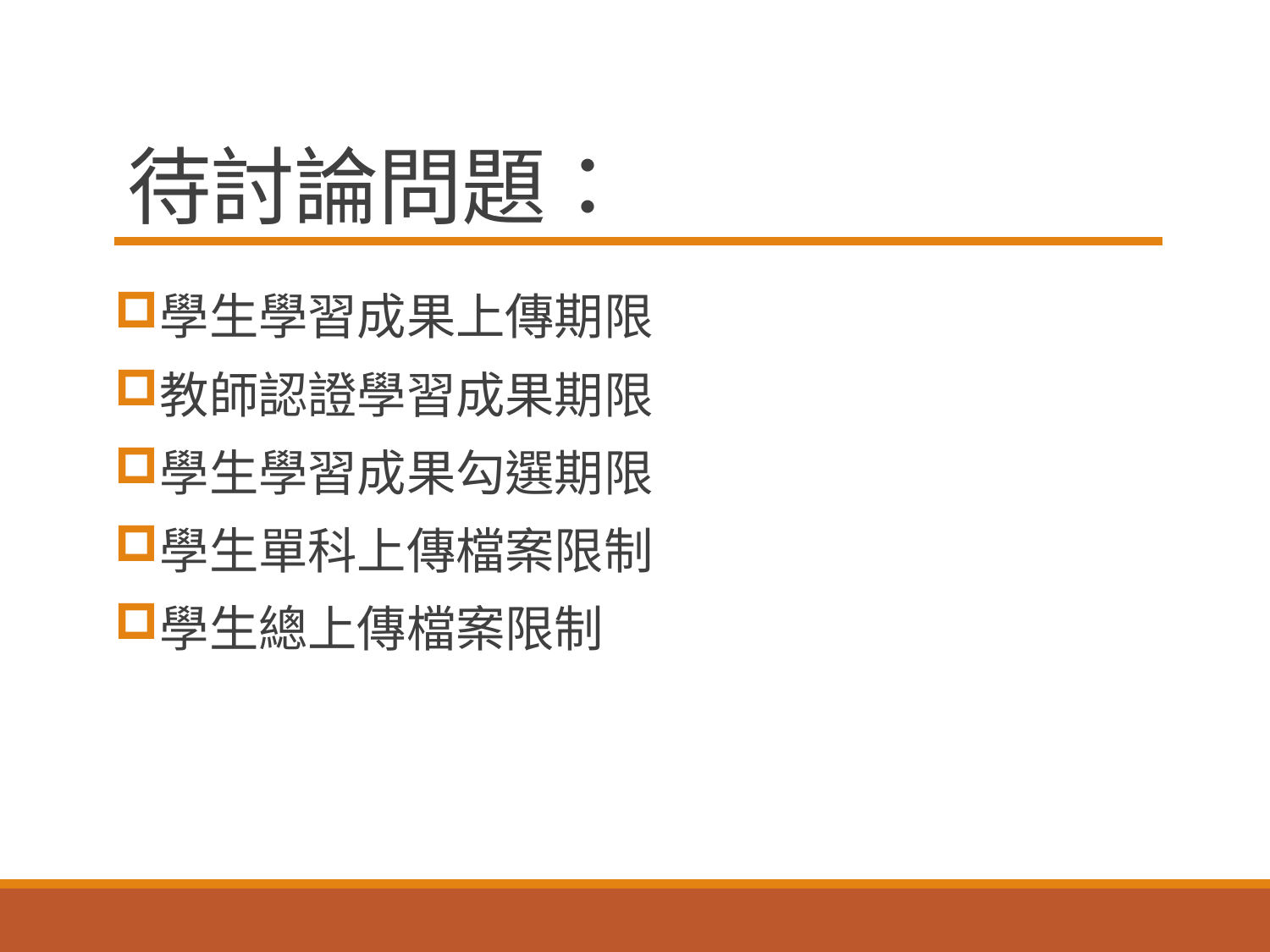

# 待討論問題：
學生學習成果上傳期限
教師認證學習成果期限
學生學習成果勾選期限
學生單科上傳檔案限制
學生總上傳檔案限制